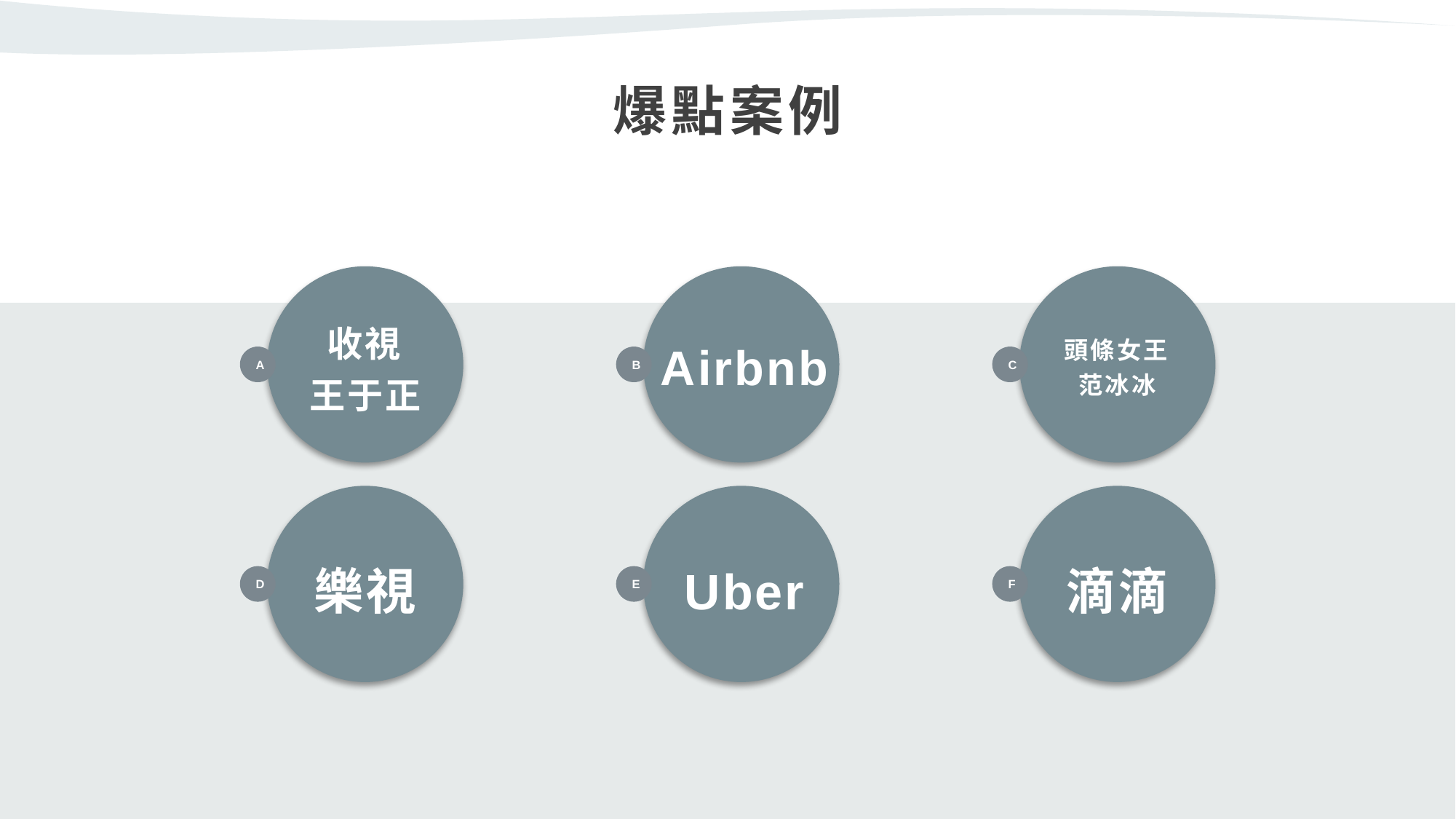

爆點案例

Airbnb
收視王于正
頭條女王范冰冰

A
B
C

樂視
Uber
滴滴
D
E
F